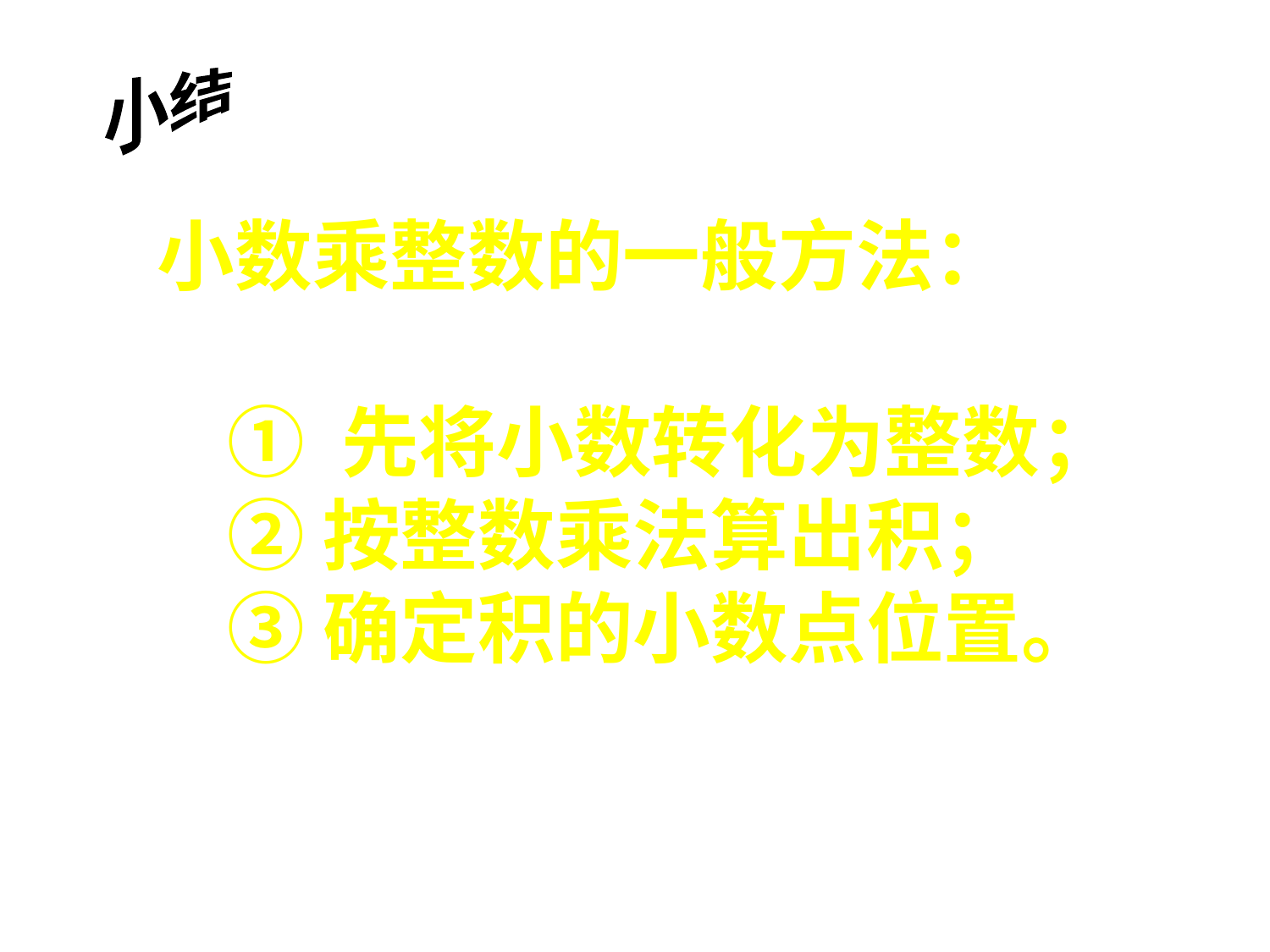

小结
小数乘整数的一般方法：

    ① 先将小数转化为整数；
    ② 按整数乘法算出积；
    ③ 确定积的小数点位置。